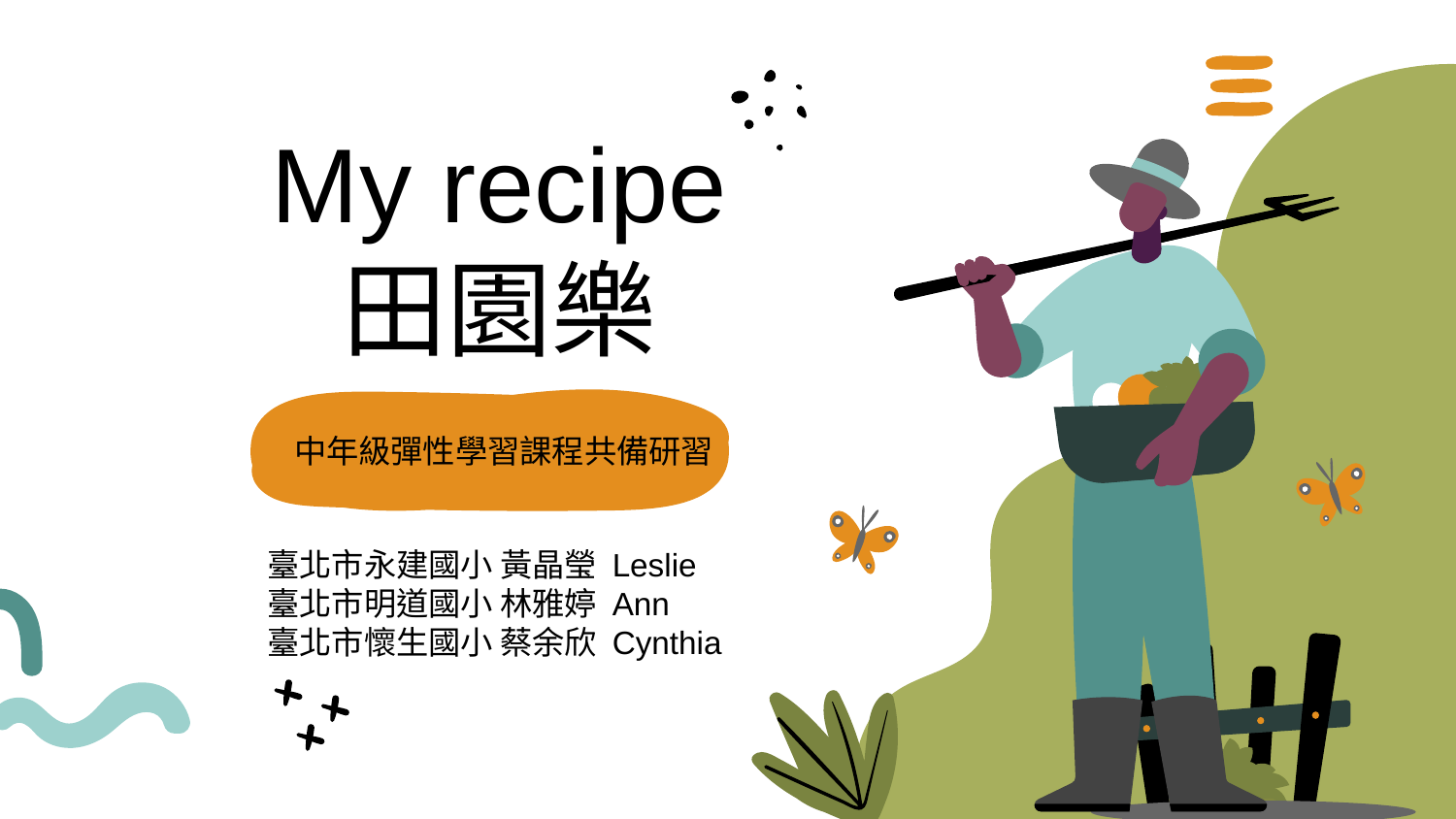

# My recipe 田園樂

   中年級彈性學習課程共備研習

臺北市永建國小 黃晶瑩 Leslie
臺北市明道國小 林雅婷 Ann
臺北市懷生國小 蔡余欣 Cynthia